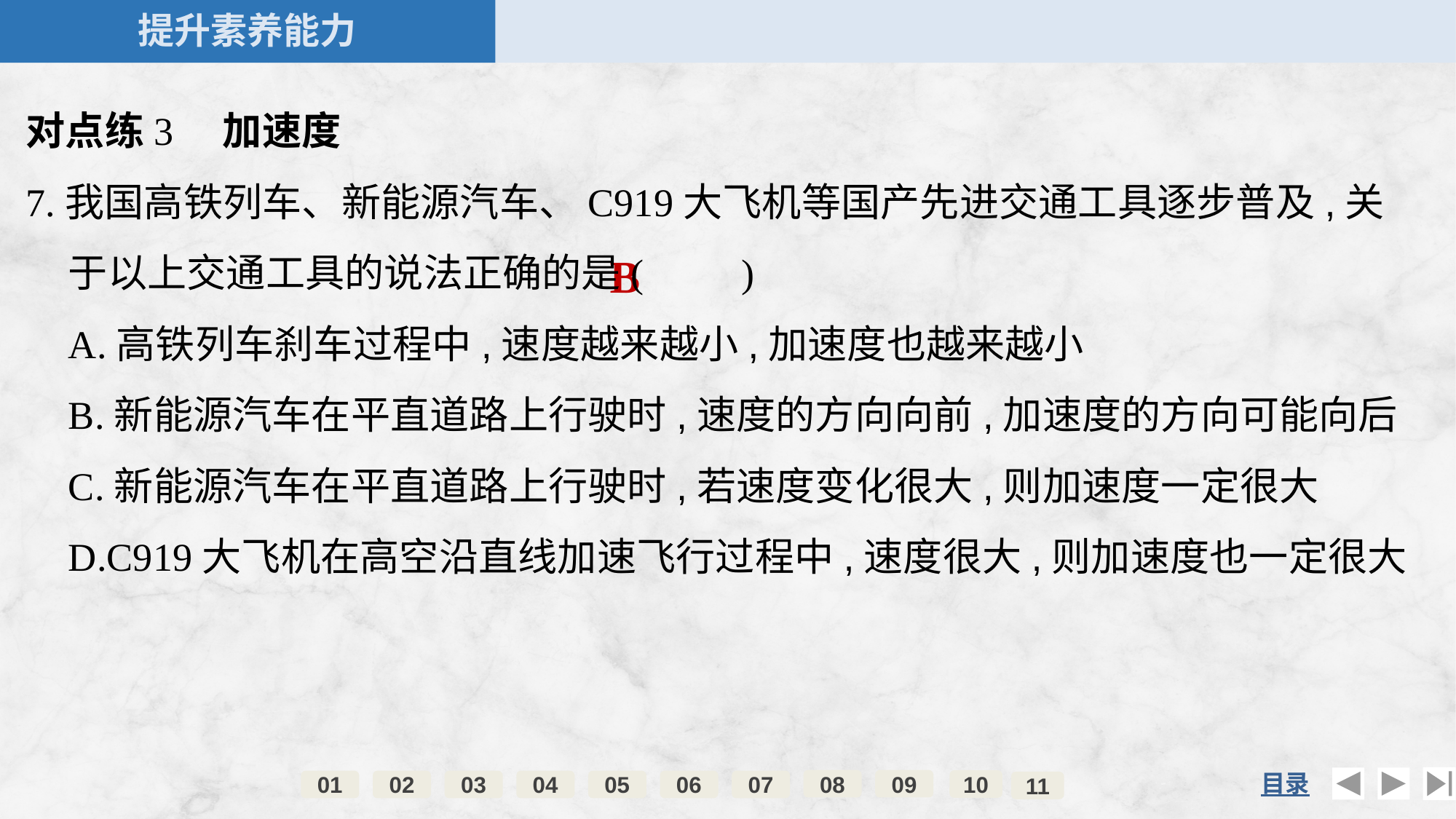

对点练3　加速度
7.我国高铁列车、新能源汽车、C919大飞机等国产先进交通工具逐步普及,关于以上交通工具的说法正确的是(　　)
	A.高铁列车刹车过程中,速度越来越小,加速度也越来越小
	B.新能源汽车在平直道路上行驶时,速度的方向向前,加速度的方向可能向后
	C.新能源汽车在平直道路上行驶时,若速度变化很大,则加速度一定很大
	D.C919大飞机在高空沿直线加速飞行过程中,速度很大,则加速度也一定很大
B